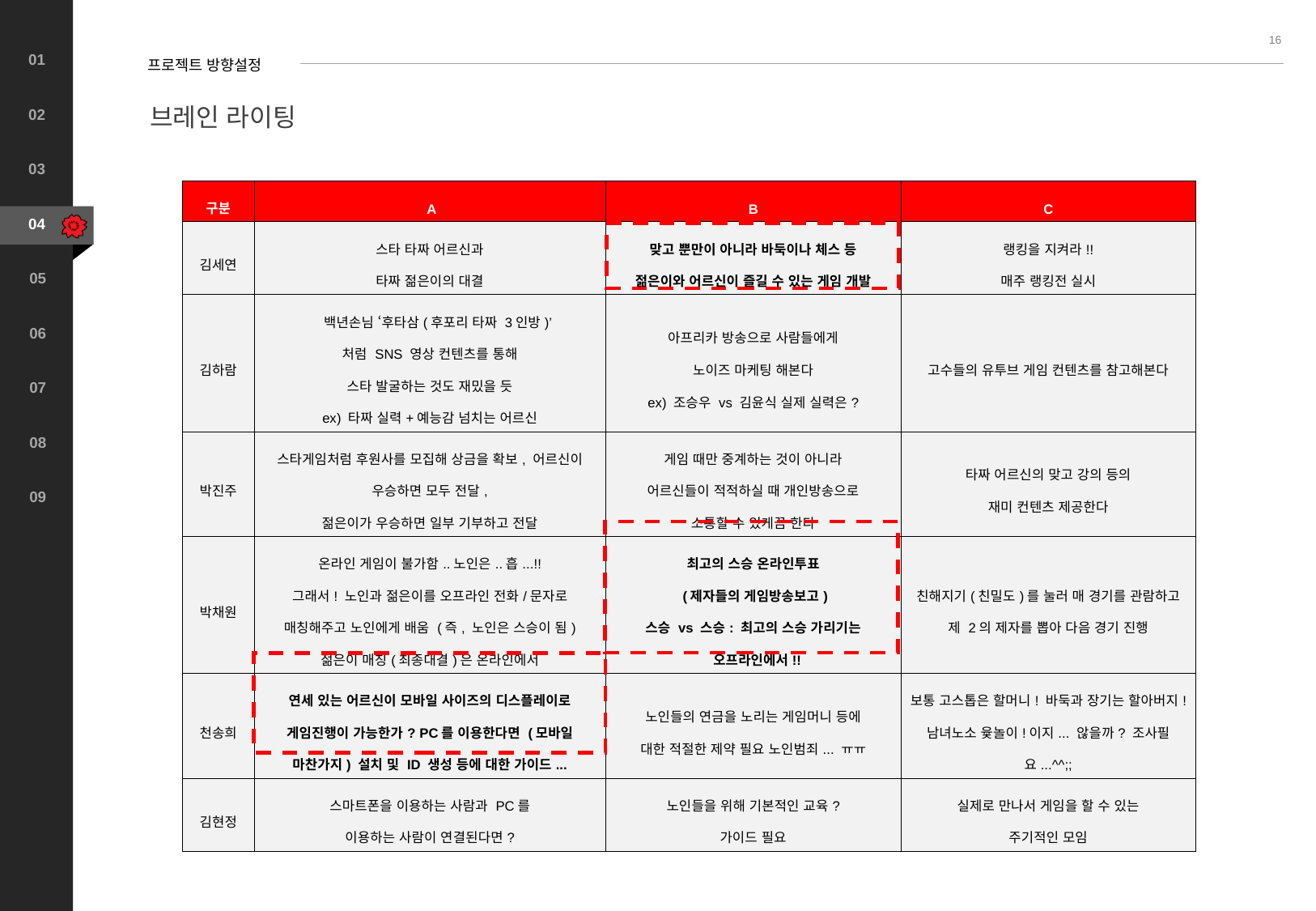

16
프로젝트 방향설정
브레인 라이팅
| 구분 | A | B | C |
| --- | --- | --- | --- |
| 김세연 | 스타 타짜 어르신과 타짜 젊은이의 대결 | 맞고 뿐만이 아니라 바둑이나 체스 등 젊은이와 어르신이 즐길 수 있는 게임 개발 | 랭킹을 지켜라!! 매주 랭킹전 실시 |
| 김하람 | 백년손님 ‘후타삼(후포리 타짜 3인방)’ 처럼 SNS 영상 컨텐츠를 통해 스타 발굴하는 것도 재밌을 듯 ex) 타짜 실력+예능감 넘치는 어르신 | 아프리카 방송으로 사람들에게 노이즈 마케팅 해본다 ex) 조승우 vs 김윤식 실제 실력은? | 고수들의 유투브 게임 컨텐츠를 참고해본다 |
| 박진주 | 스타게임처럼 후원사를 모집해 상금을 확보, 어르신이 우승하면 모두 전달, 젊은이가 우승하면 일부 기부하고 전달 | 게임 때만 중계하는 것이 아니라 어르신들이 적적하실 때 개인방송으로 소통할 수 있게끔 한다 | 타짜 어르신의 맞고 강의 등의 재미 컨텐츠 제공한다 |
| 박채원 | 온라인 게임이 불가함..노인은..흡...!! 그래서! 노인과 젊은이를 오프라인 전화/문자로 매칭해주고 노인에게 배움 (즉, 노인은 스승이 됨) 젊은이 매칭(최종대결)은 온라인에서 | 최고의 스승 온라인투표 (제자들의 게임방송보고) 스승 vs 스승: 최고의 스승 가리기는 오프라인에서!! | 친해지기(친밀도)를 눌러 매 경기를 관람하고 제 2의 제자를 뽑아 다음 경기 진행 |
| 천송희 | 연세 있는 어르신이 모바일 사이즈의 디스플레이로 게임진행이 가능한가? PC를 이용한다면 (모바일 마찬가지) 설치 및 ID 생성 등에 대한 가이드... | 노인들의 연금을 노리는 게임머니 등에 대한 적절한 제약 필요 노인범죄... ㅠㅠ | 보통 고스톱은 할머니! 바둑과 장기는 할아버지! 남녀노소 윷놀이!이지... 않을까? 조사필요...^^;; |
| 김현정 | 스마트폰을 이용하는 사람과 PC를 이용하는 사람이 연결된다면? | 노인들을 위해 기본적인 교육? 가이드 필요 | 실제로 만나서 게임을 할 수 있는 주기적인 모임 |